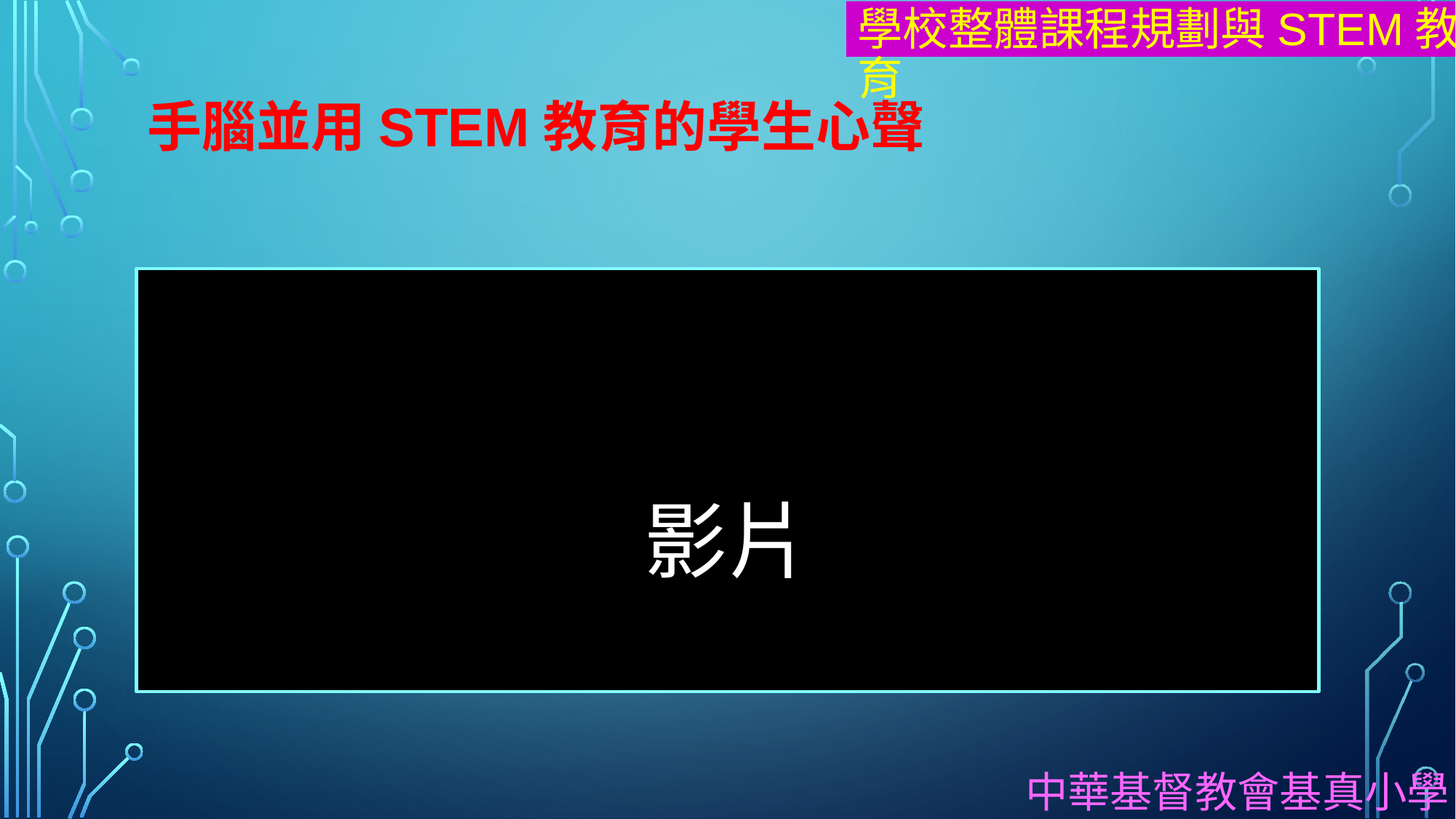

學校整體課程規劃與STEM教育
# 手腦並用STEM教育的學生心聲

影片
中華基督教會基真小學